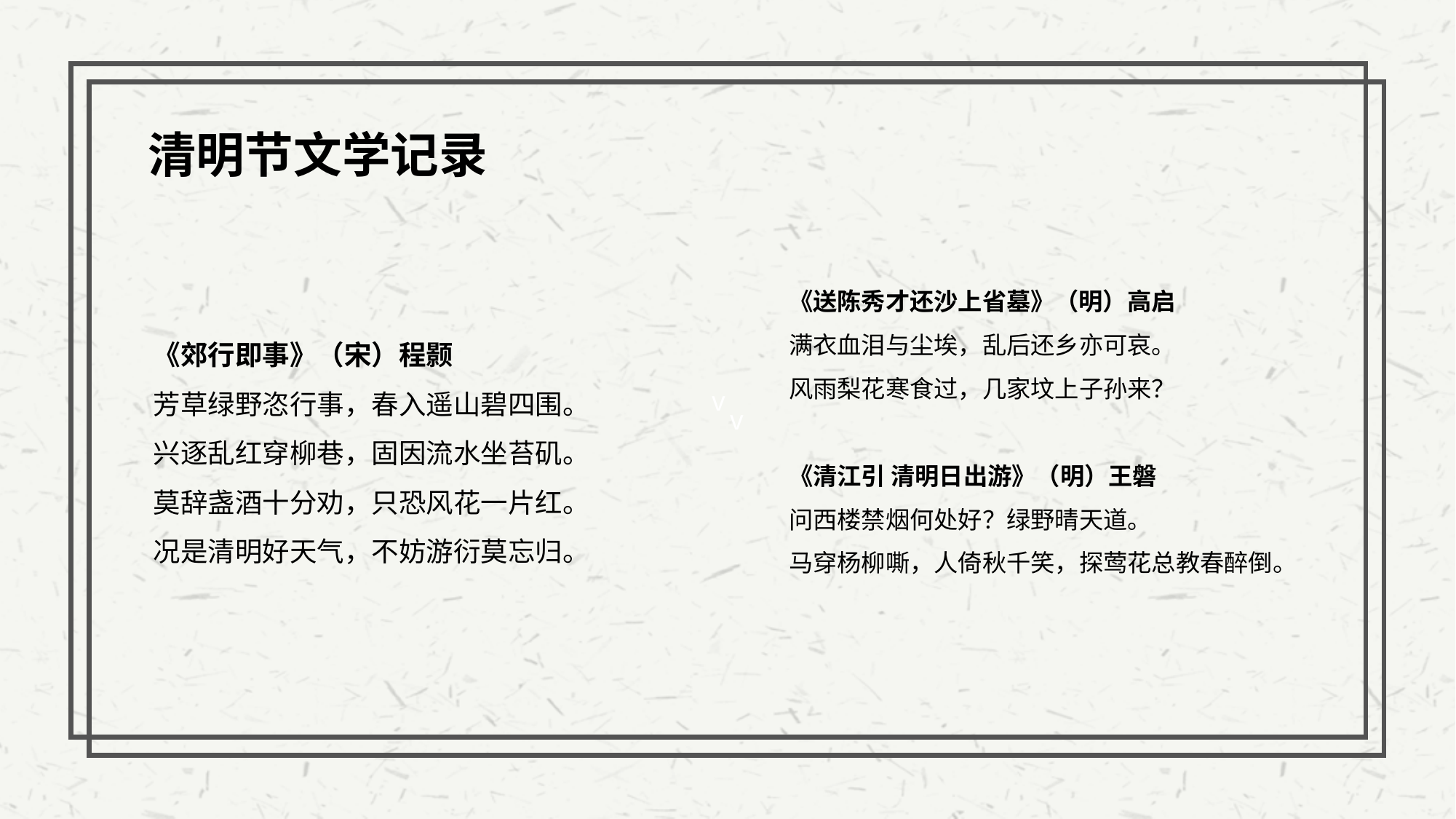

清明节文学记录

《送陈秀才还沙上省墓》（明）高启
满衣血泪与尘埃，乱后还乡亦可哀。
风雨梨花寒食过，几家坟上子孙来？

《清江引 清明日出游》（明）王磐
问西楼禁烟何处好？绿野晴天道。
马穿杨柳嘶，人倚秋千笑，探莺花总教春醉倒。
《郊行即事》（宋）程颢
芳草绿野恣行事，春入遥山碧四围。
兴逐乱红穿柳巷，固因流水坐苔矶。
莫辞盏酒十分劝，只恐风花一片红。
况是清明好天气，不妨游衍莫忘归。